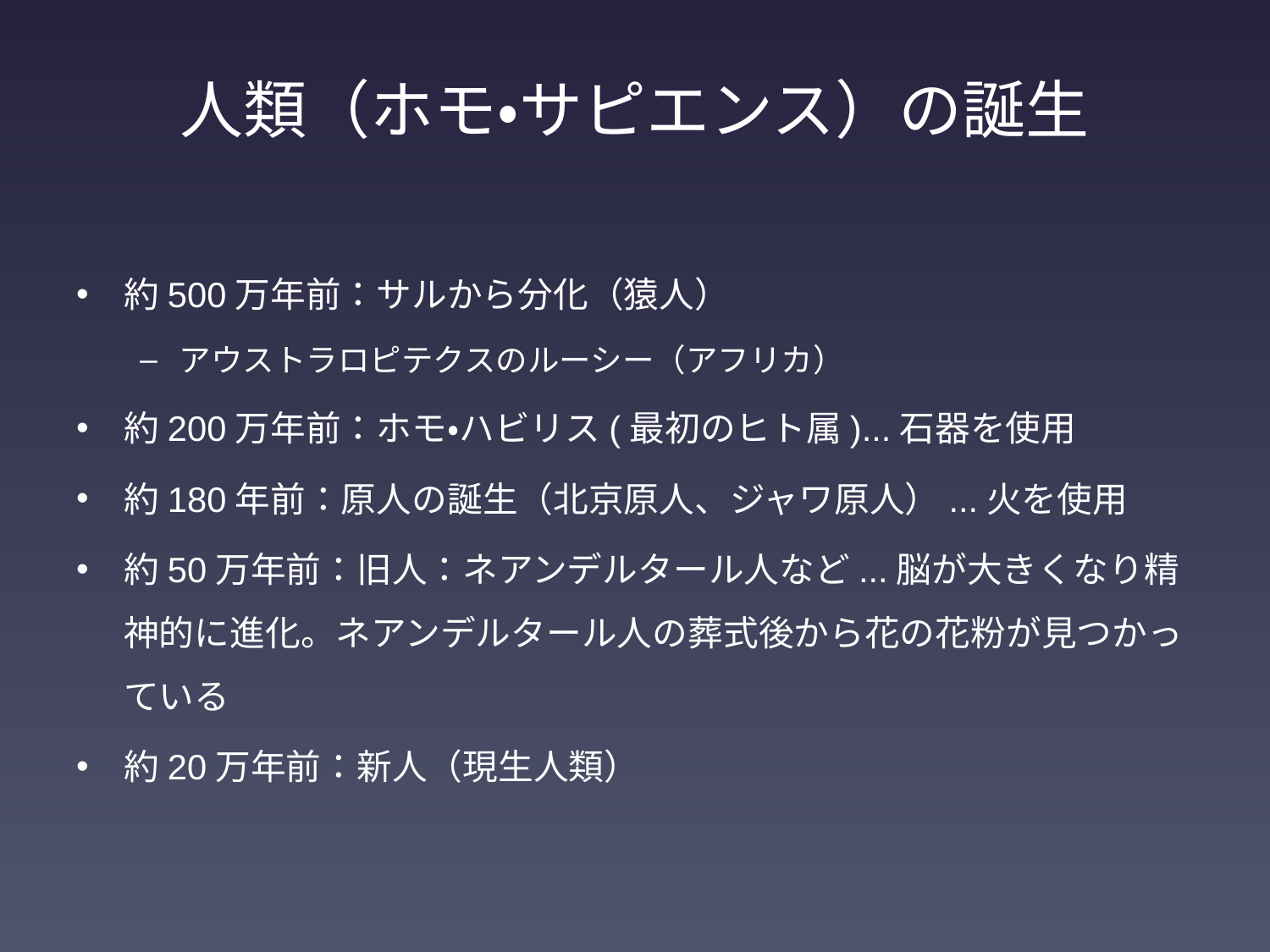

# 人類（ホモ・サピエンス）の誕生
約500万年前：サルから分化（猿人）
アウストラロピテクスのルーシー（アフリカ）
約200万年前：ホモ・ハビリス(最初のヒト属)...石器を使用
約180年前：原人の誕生（北京原人、ジャワ原人）...火を使用
約50万年前：旧人：ネアンデルタール人など...脳が大きくなり精神的に進化。ネアンデルタール人の葬式後から花の花粉が見つかっている
約20万年前：新人（現生人類）